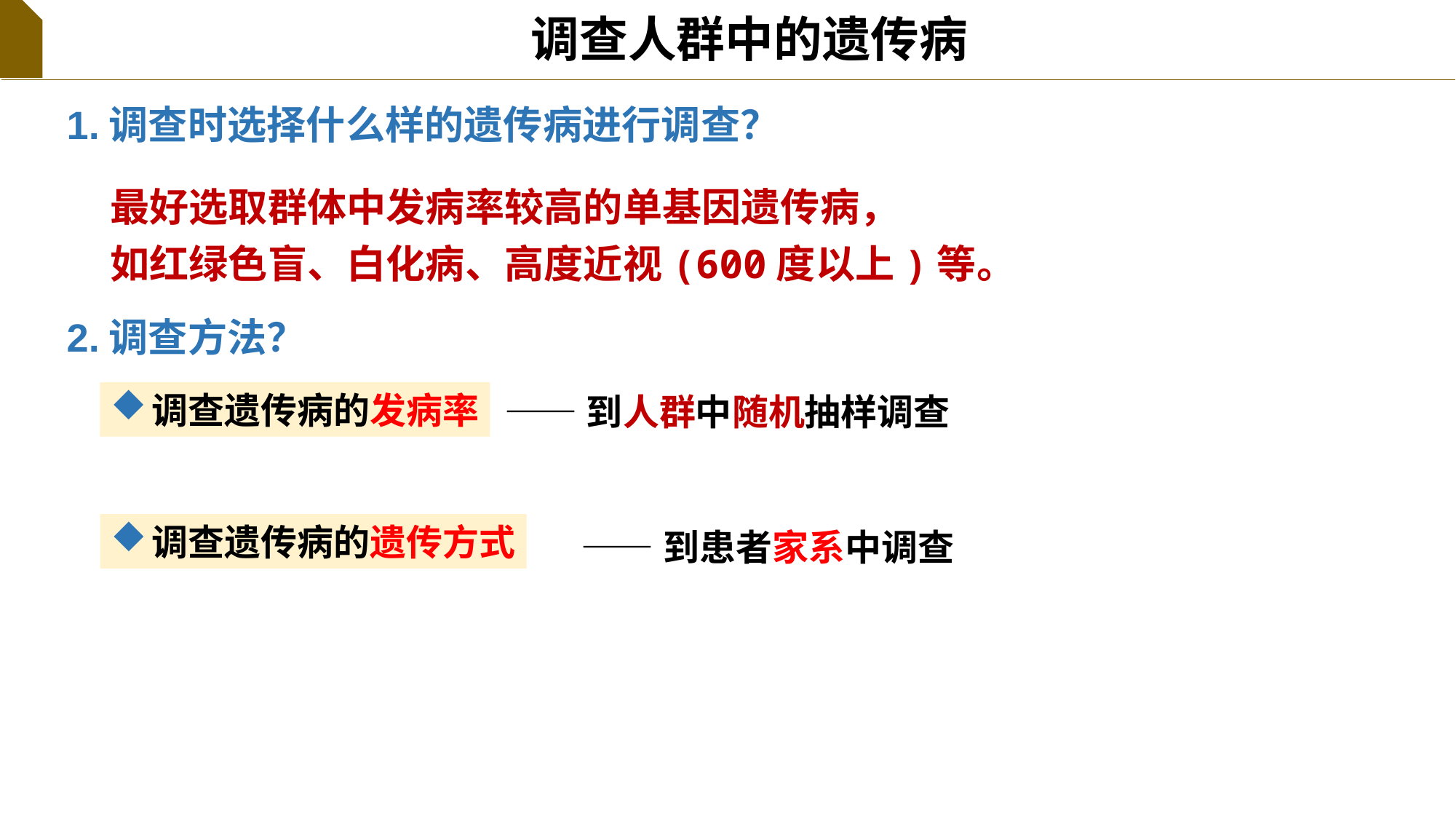

调查人群中的遗传病
1.调查时选择什么样的遗传病进行调查？

2.调查方法？
最好选取群体中发病率较高的单基因遗传病，
如红绿色盲、白化病、高度近视(600度以上)等。
——到人群中随机抽样调查
调查遗传病的发病率
调查遗传病的遗传方式
——到患者家系中调查